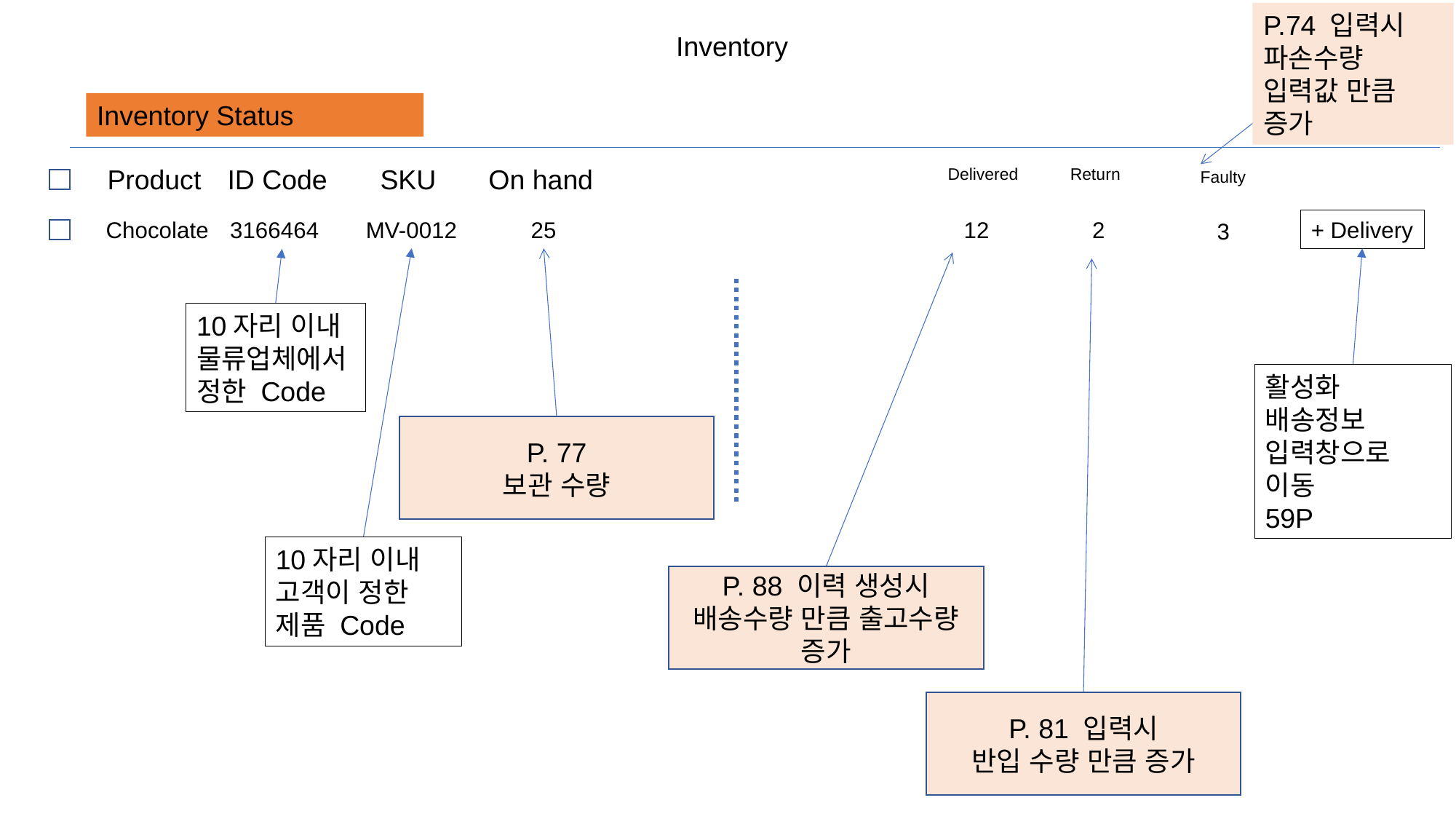

P.74 입력시
파손수량 입력값 만큼 증가
Inventory
Inventory Status
Product
ID Code
SKU
On hand
Return
Delivered
Faulty

Chocolate
3166464
MV-0012
25
12
+ Delivery
2
3

10자리 이내
물류업체에서
정한 Code
활성화
배송정보 입력창으로 이동
59P
P. 77
보관 수량
10자리 이내
고객이 정한 제품 Code
P. 88 이력 생성시
배송수량 만큼 출고수량 증가
P. 81 입력시
반입 수량 만큼 증가